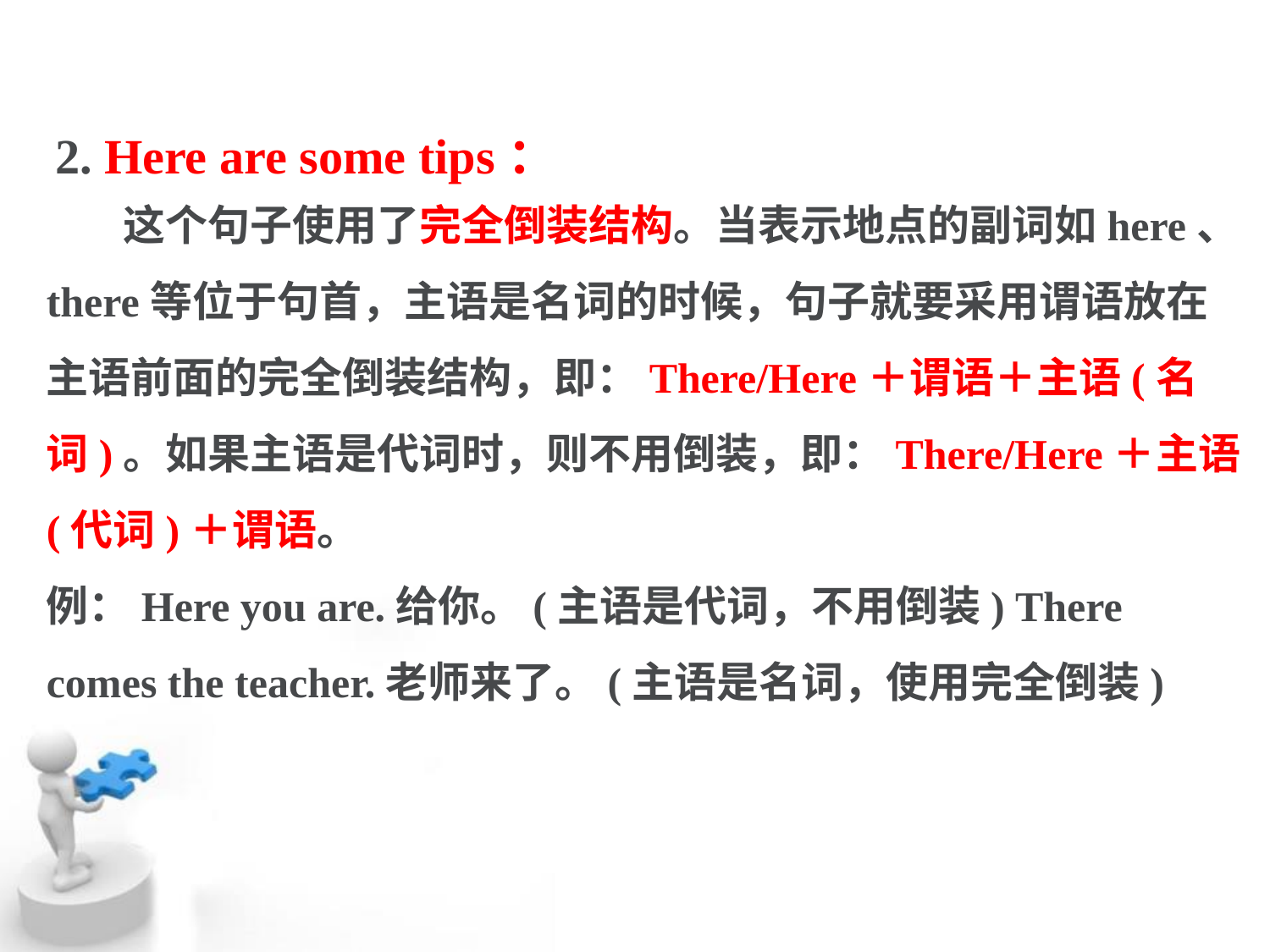

2. Here are some tips：
       这个句子使用了完全倒装结构。当表示地点的副词如here、there等位于句首，主语是名词的时候，句子就要采用谓语放在主语前面的完全倒装结构，即：There/Here＋谓语＋主语(名词)。如果主语是代词时，则不用倒装，即：There/Here＋主语(代词)＋谓语。
例：Here you are.给你。(主语是代词，不用倒装) There comes the teacher.老师来了。(主语是名词，使用完全倒装)